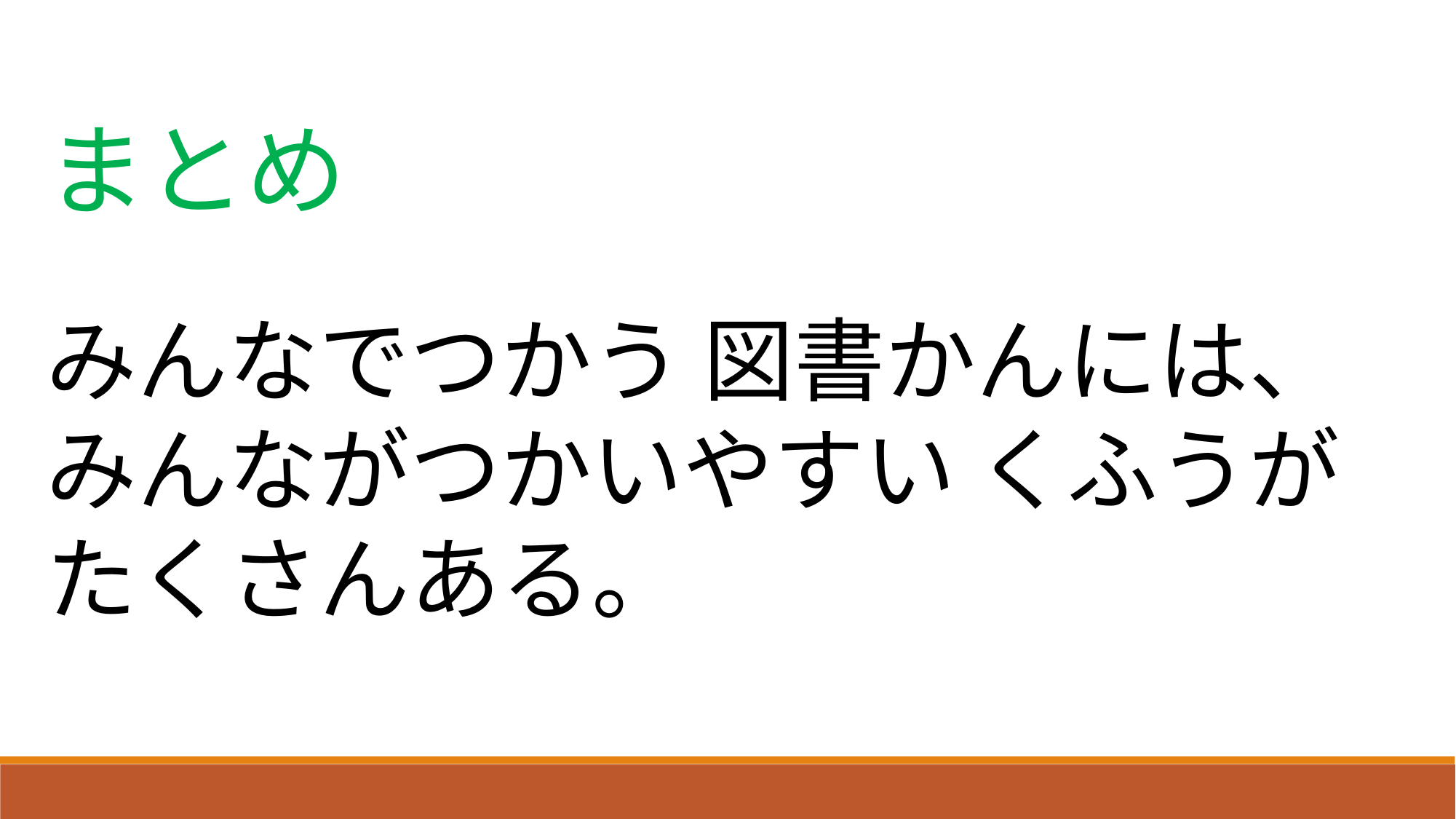

まとめ

みんなでつかう 図書かんには、
みんながつかいやすい くふうが たくさんある。